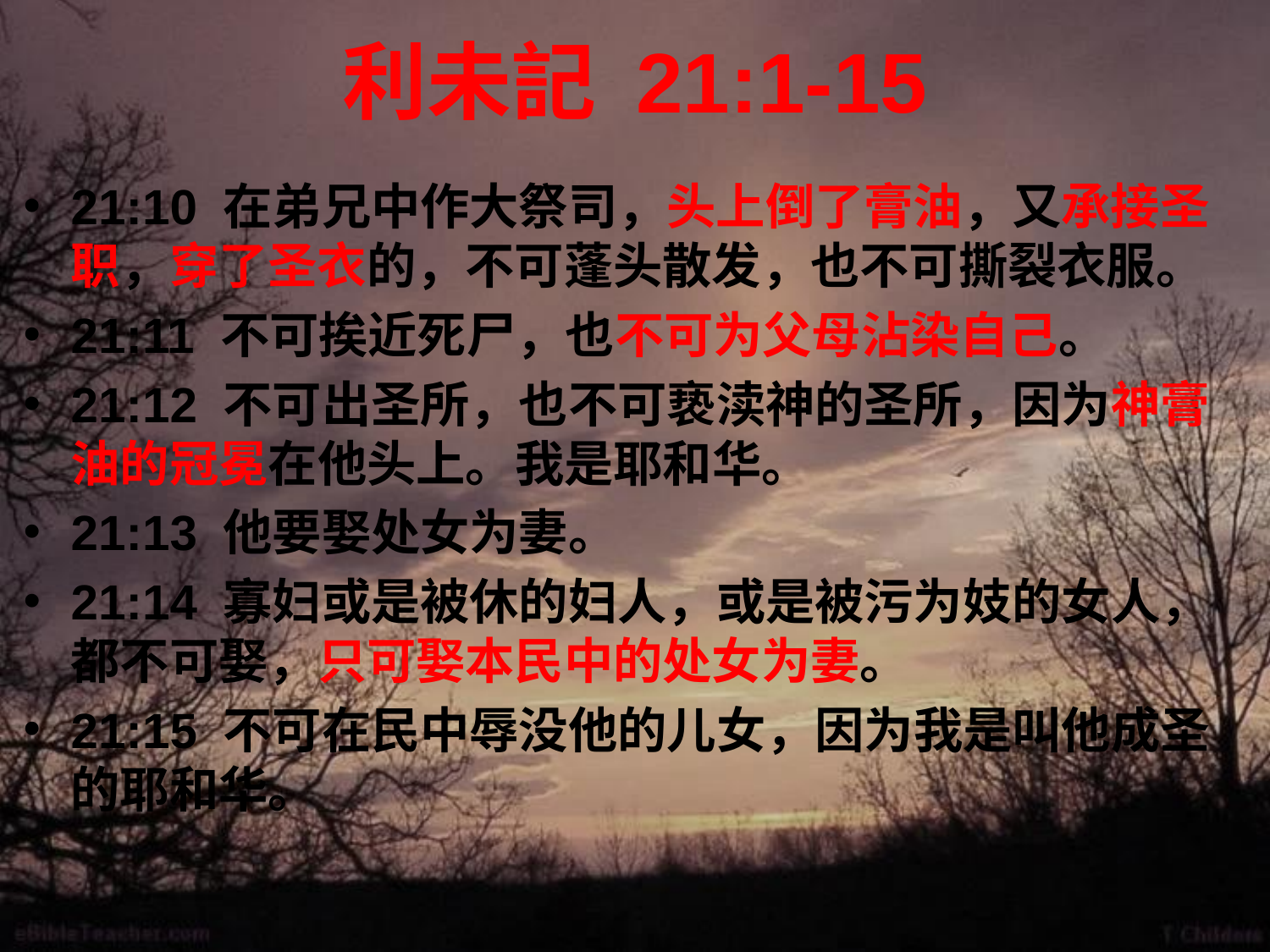

# 利未記 21:1-15
21:10 在弟兄中作大祭司，头上倒了膏油，又承接圣职，穿了圣衣的，不可蓬头散发，也不可撕裂衣服。
21:11 不可挨近死尸，也不可为父母沾染自己。
21:12 不可出圣所，也不可亵渎神的圣所，因为神膏油的冠冕在他头上。我是耶和华。
21:13 他要娶处女为妻。
21:14 寡妇或是被休的妇人，或是被污为妓的女人，都不可娶，只可娶本民中的处女为妻。
21:15 不可在民中辱没他的儿女，因为我是叫他成圣的耶和华。